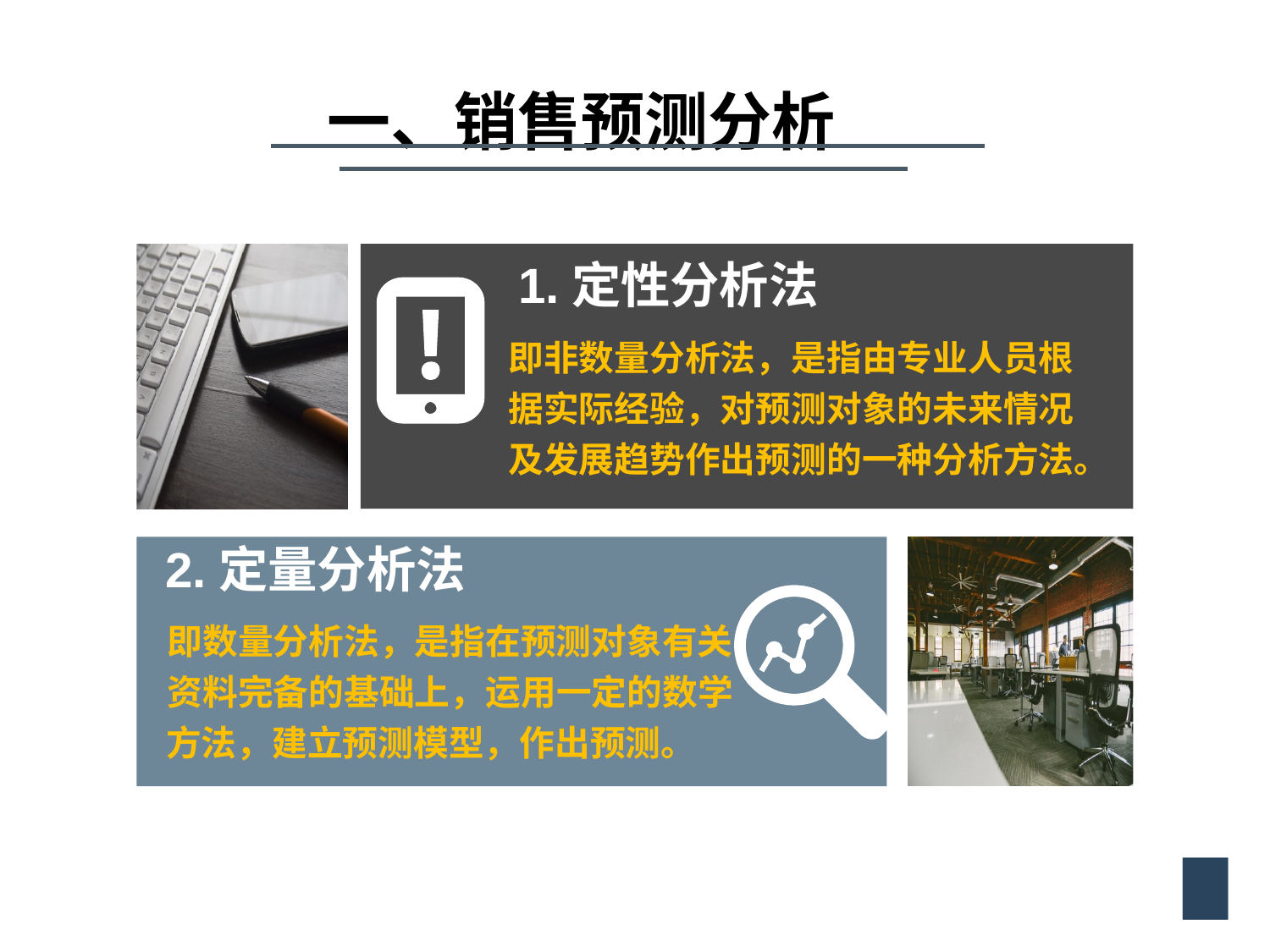

一、销售预测分析

1.定性分析法

即非数量分析法，是指由专业人员根据实际经验，对预测对象的未来情况及发展趋势作出预测的一种分析方法。
2.定量分析法

即数量分析法，是指在预测对象有关资料完备的基础上，运用一定的数学
  方法，建立预测模型，作出预测。